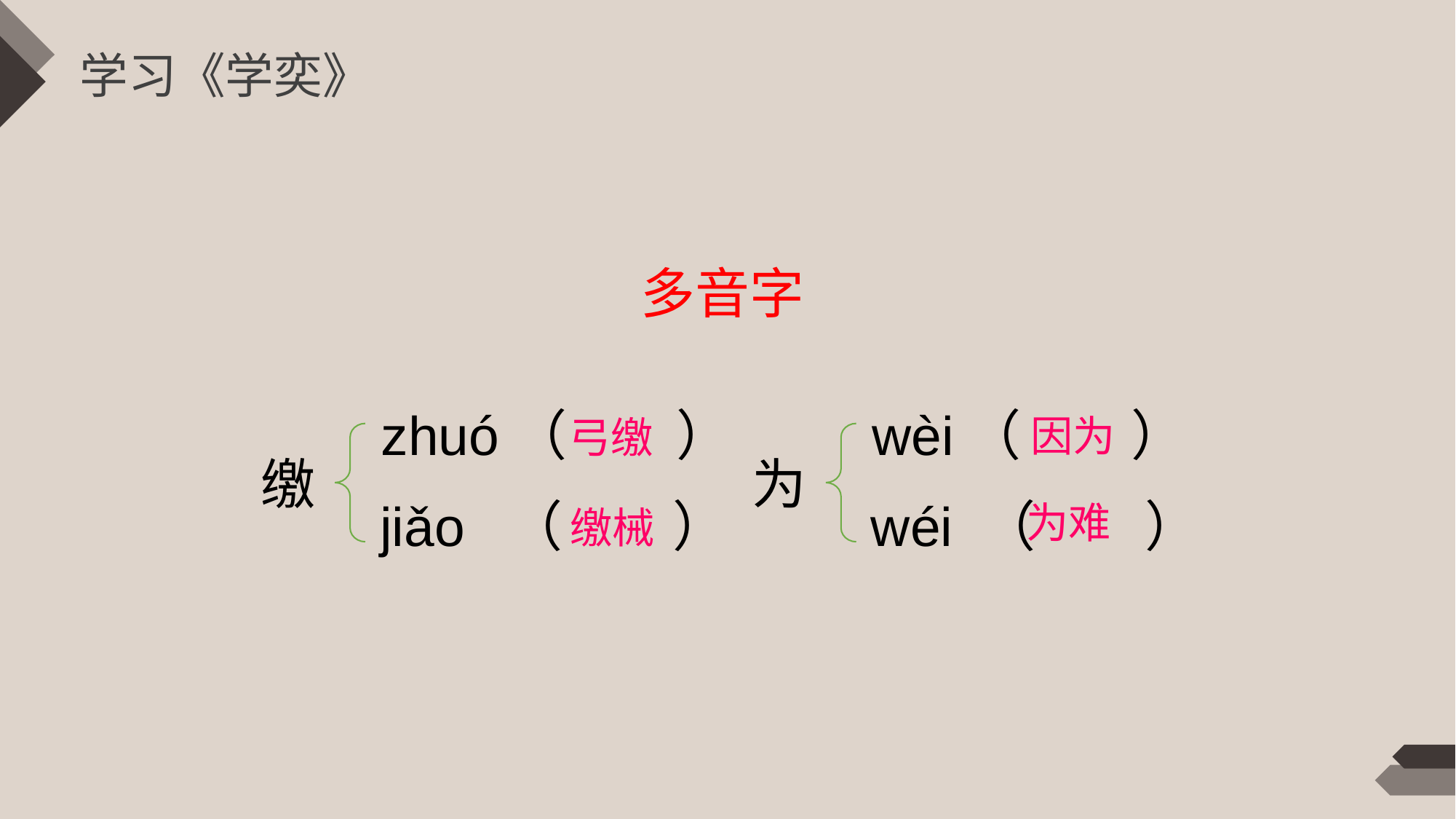

学习《学奕》
多音字
zhuó（         ）
wèi（         ）
因为
弓缴

缴
为
jiǎo  （         ）
wéi （         ）
为难
缴械